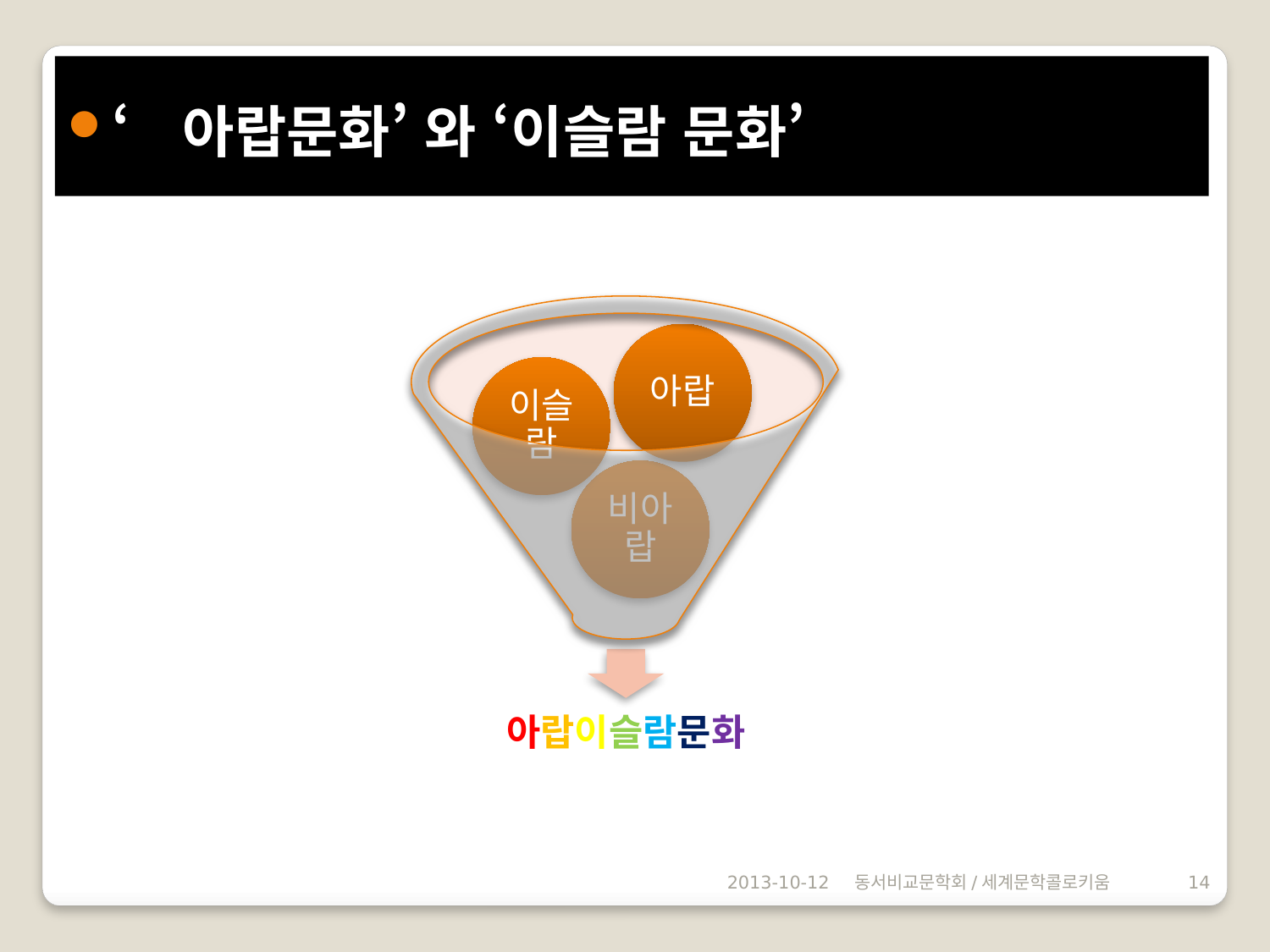

‘아랍문화’ 와 ‘이슬람 문화’
아랍이슬람문화
비아랍
이슬람
아랍
2013-10-12
동서비교문학회/세계문학콜로키움
14